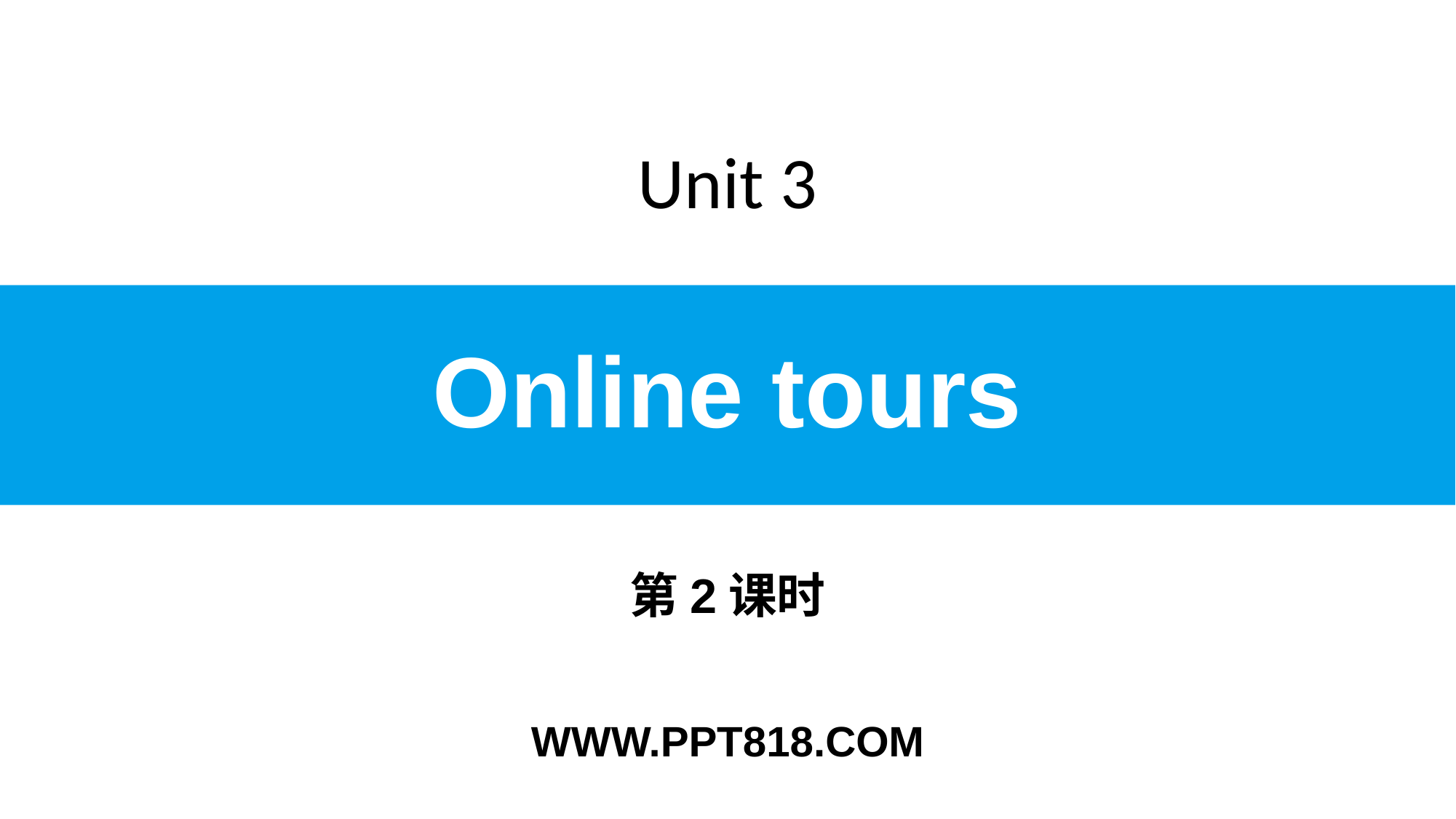

Unit 3
# Online tours
第2课时
WWW.PPT818.COM